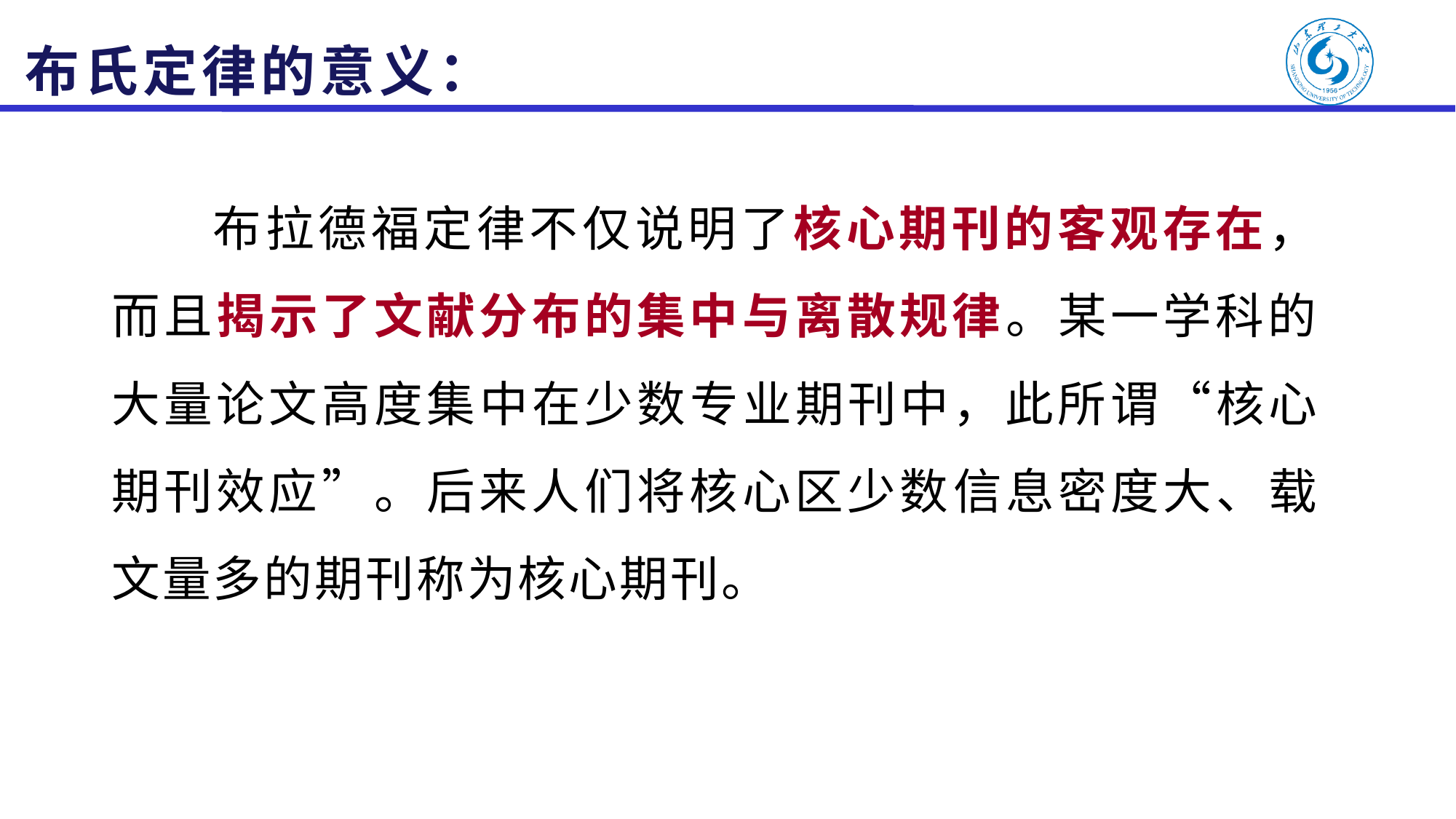

# 布氏定律的意义：
布拉德福定律不仅说明了核心期刊的客观存在，而且揭示了文献分布的集中与离散规律。某一学科的大量论文高度集中在少数专业期刊中，此所谓“核心期刊效应”。后来人们将核心区少数信息密度大、载文量多的期刊称为核心期刊。